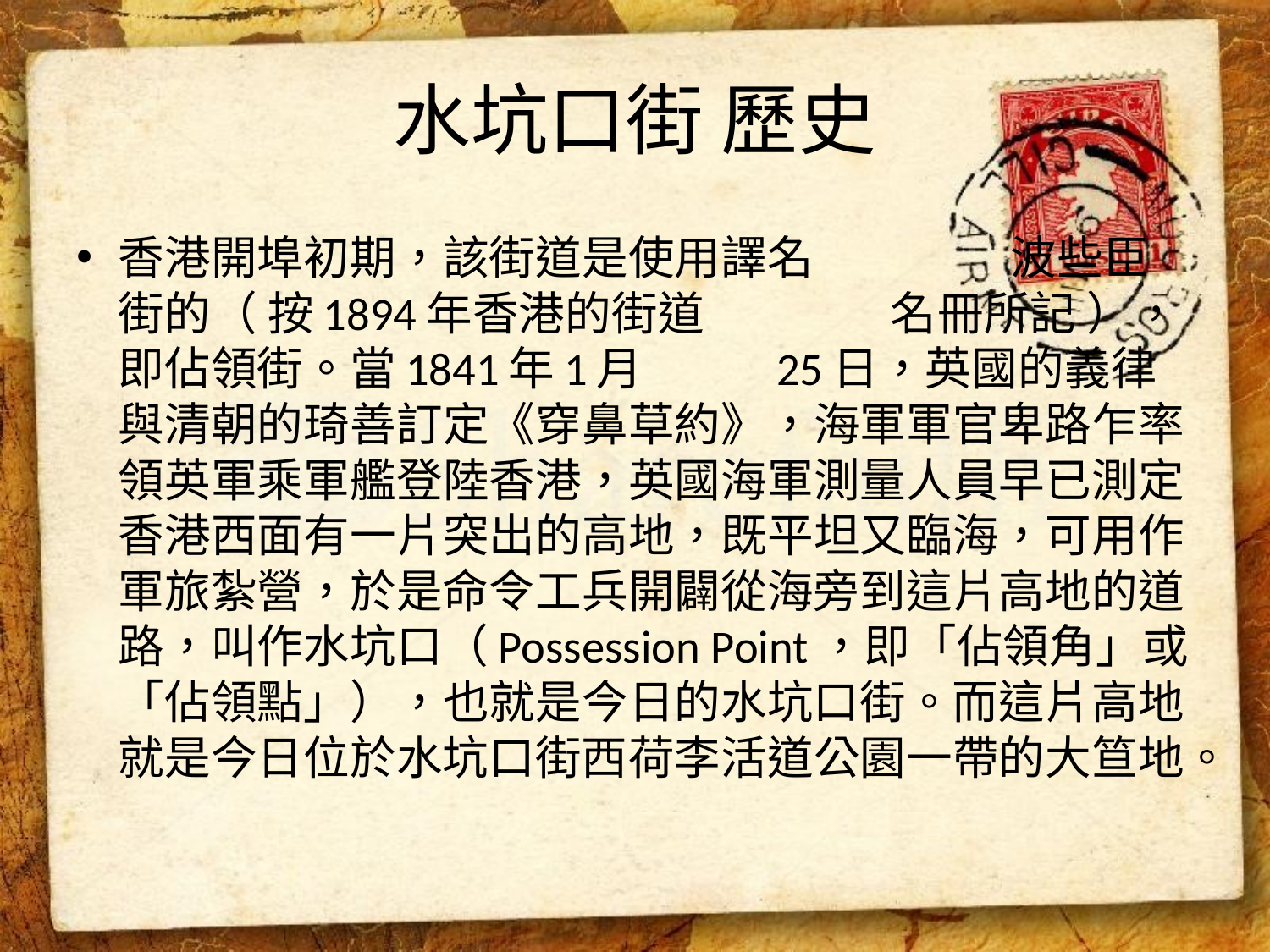

# 水坑口街 歷史
香港開埠初期，該街道是使用譯名                   波些臣街的（ 按1894年香港的街道                  名冊所記 ），即佔領街。當1841年1月            25日，英國的義律與清朝的琦善訂定《穿鼻草約》，海軍軍官卑路乍率領英軍乘軍艦登陸香港，英國海軍測量人員早已測定香港西面有一片突出的高地，既平坦又臨海，可用作軍旅紮營，於是命令工兵開闢從海旁到這片高地的道路，叫作水坑口（Possession Point，即「佔領角」或「佔領點」），也就是今日的水坑口街。而這片高地就是今日位於水坑口街西荷李活道公園一帶的大笪地。